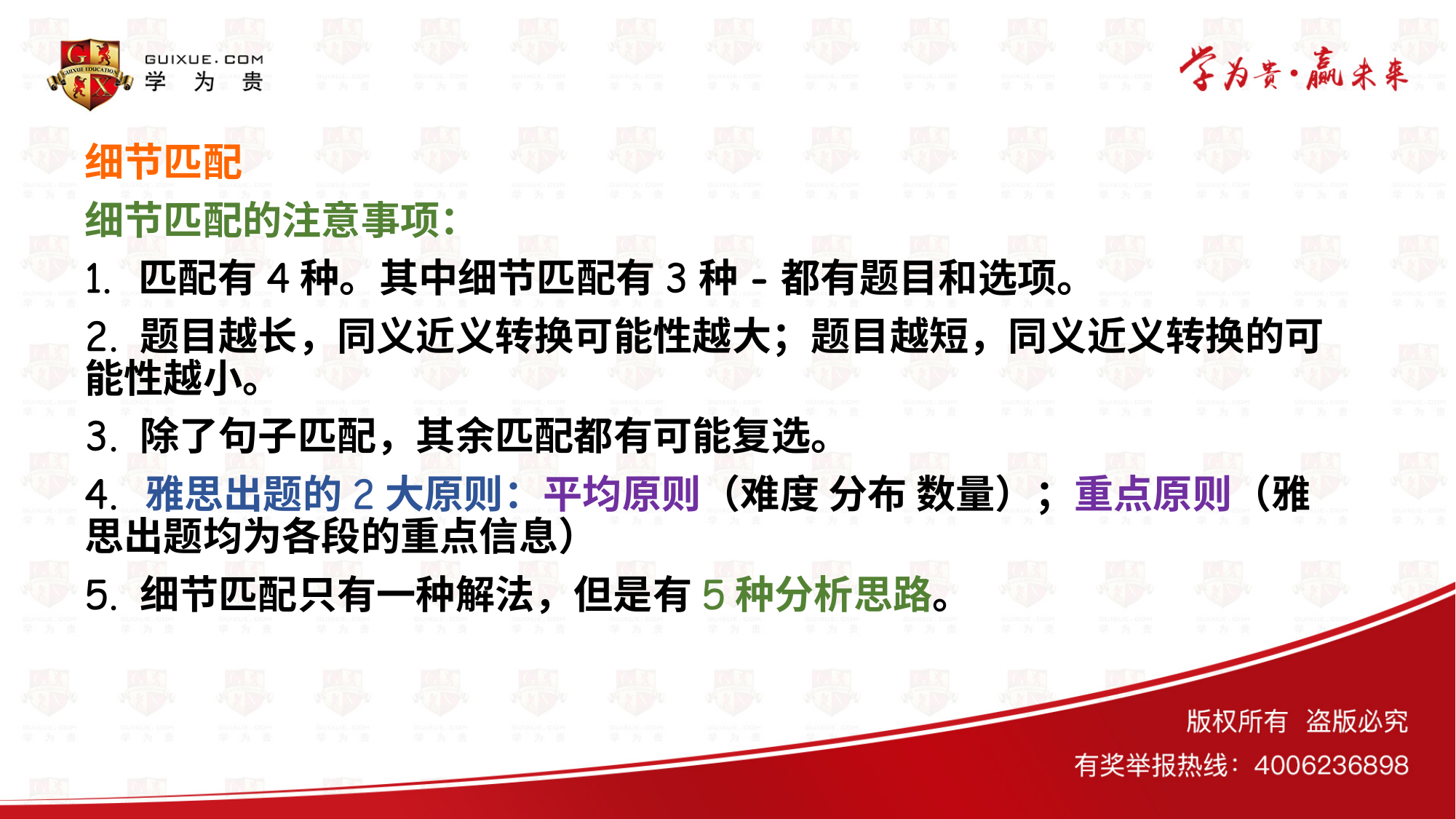

# 细节匹配
细节匹配的注意事项：
1. 匹配有4种。其中细节匹配有3种-都有题目和选项。
2. 题目越长，同义近义转换可能性越大；题目越短，同义近义转换的可能性越小。
3. 除了句子匹配，其余匹配都有可能复选。
4. 雅思出题的2大原则：平均原则（难度 分布 数量）；重点原则（雅思出题均为各段的重点信息）
5. 细节匹配只有一种解法，但是有5种分析思路。